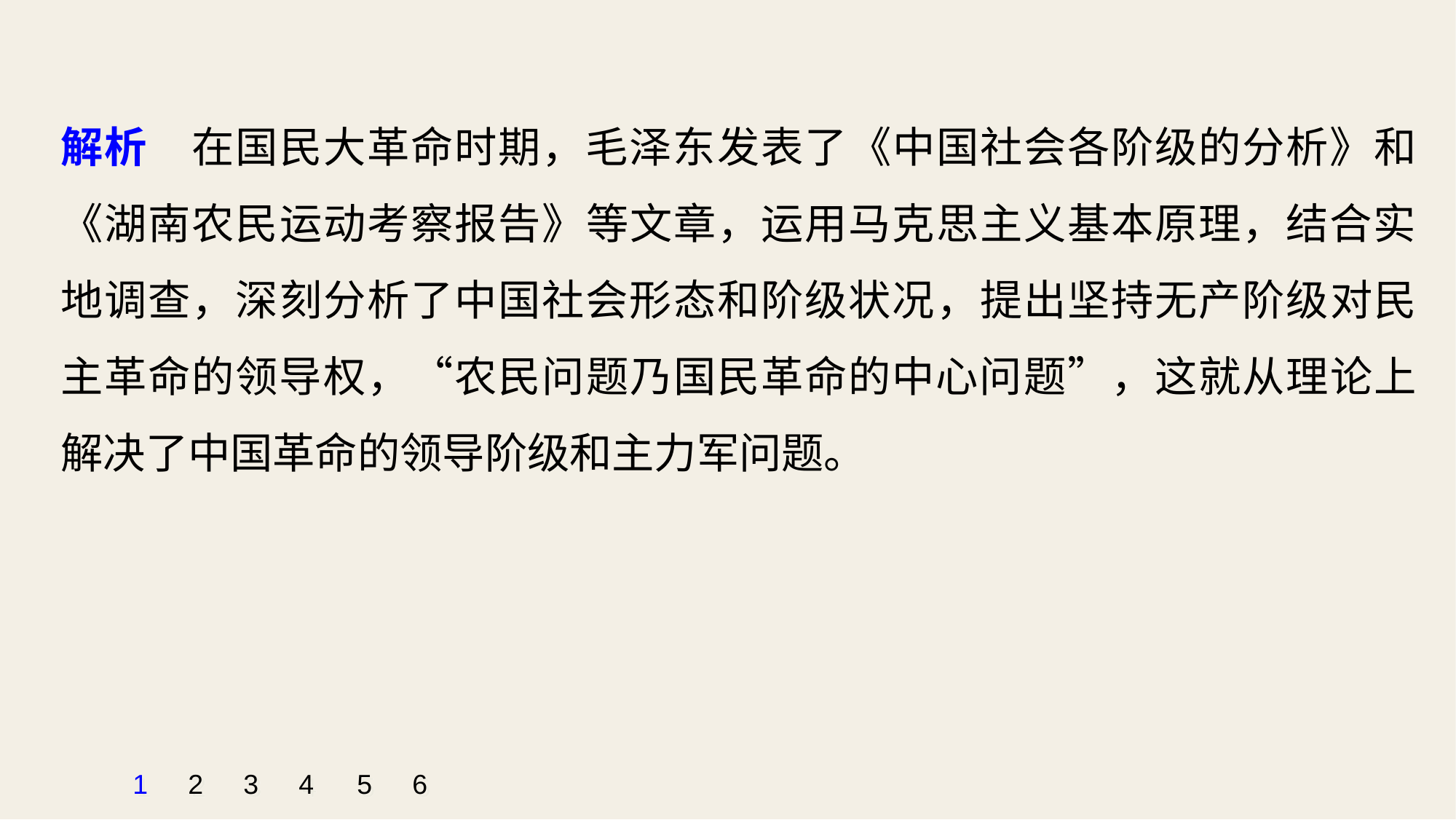

解析　在国民大革命时期，毛泽东发表了《中国社会各阶级的分析》和《湖南农民运动考察报告》等文章，运用马克思主义基本原理，结合实地调查，深刻分析了中国社会形态和阶级状况，提出坚持无产阶级对民主革命的领导权，“农民问题乃国民革命的中心问题”，这就从理论上解决了中国革命的领导阶级和主力军问题。
1
2
3
4
5
6